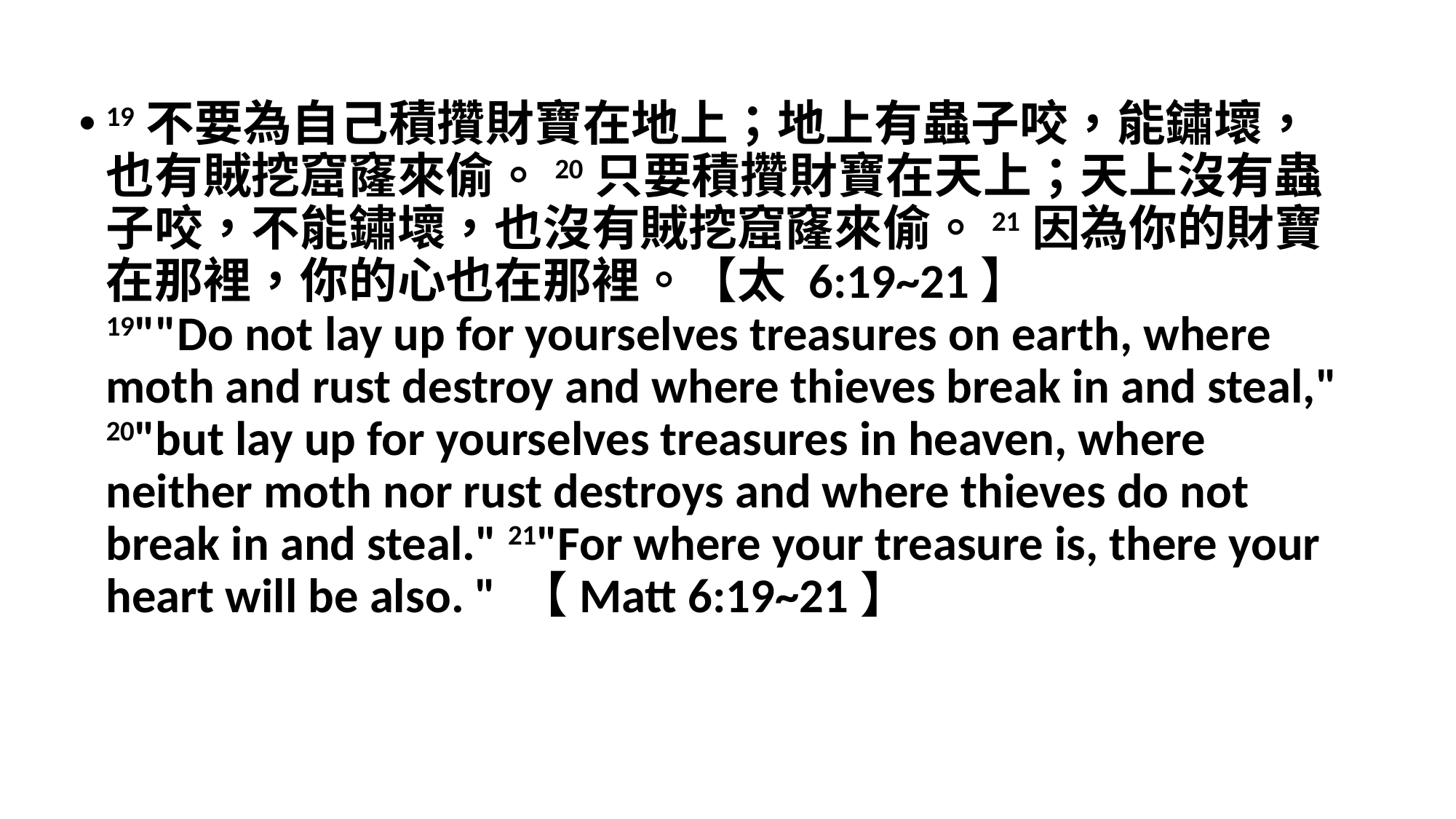

#
19不要為自己積攢財寶在地上；地上有蟲子咬，能鏽壞，也有賊挖窟窿來偷。20只要積攢財寶在天上；天上沒有蟲子咬，不能鏽壞，也沒有賊挖窟窿來偷。21因為你的財寶在那裡，你的心也在那裡。【太 6:19~21】
19""Do not lay up for yourselves treasures on earth, where moth and rust destroy and where thieves break in and steal," 20"but lay up for yourselves treasures in heaven, where neither moth nor rust destroys and where thieves do not break in and steal." 21"For where your treasure is, there your heart will be also. " 【Matt 6:19~21】